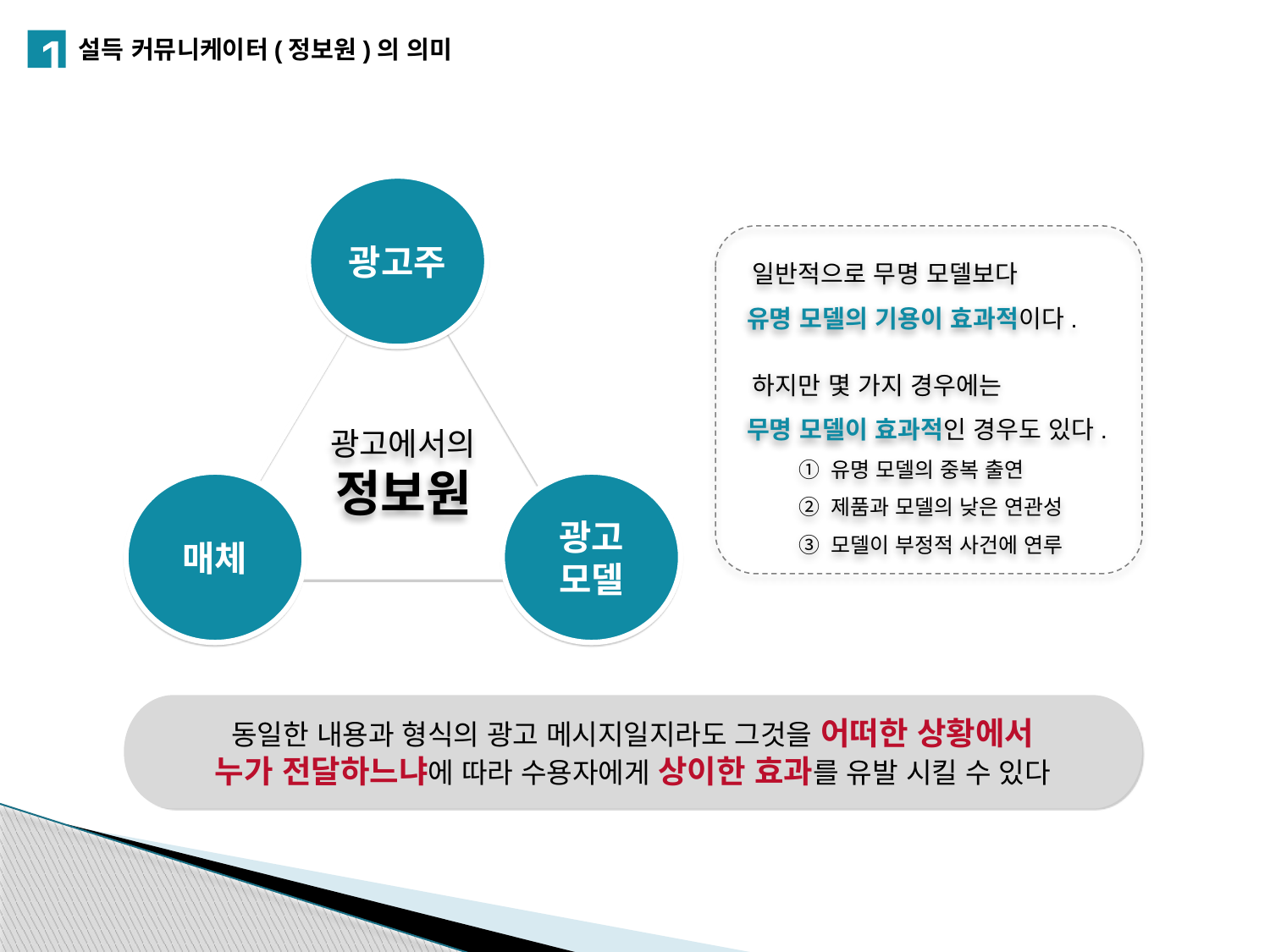

1
설득 커뮤니케이터(정보원)의 의미

광고주

광고에서의
정보원
매체
광고
모델
 일반적으로 무명 모델보다
 유명 모델의 기용이 효과적이다.

 하지만 몇 가지 경우에는
 무명 모델이 효과적인 경우도 있다.
          ① 유명 모델의 중복 출연
          ② 제품과 모델의 낮은 연관성
          ③ 모델이 부정적 사건에 연루
동일한 내용과 형식의 광고 메시지일지라도 그것을 어떠한 상황에서
누가 전달하느냐에 따라 수용자에게 상이한 효과를 유발 시킬 수 있다